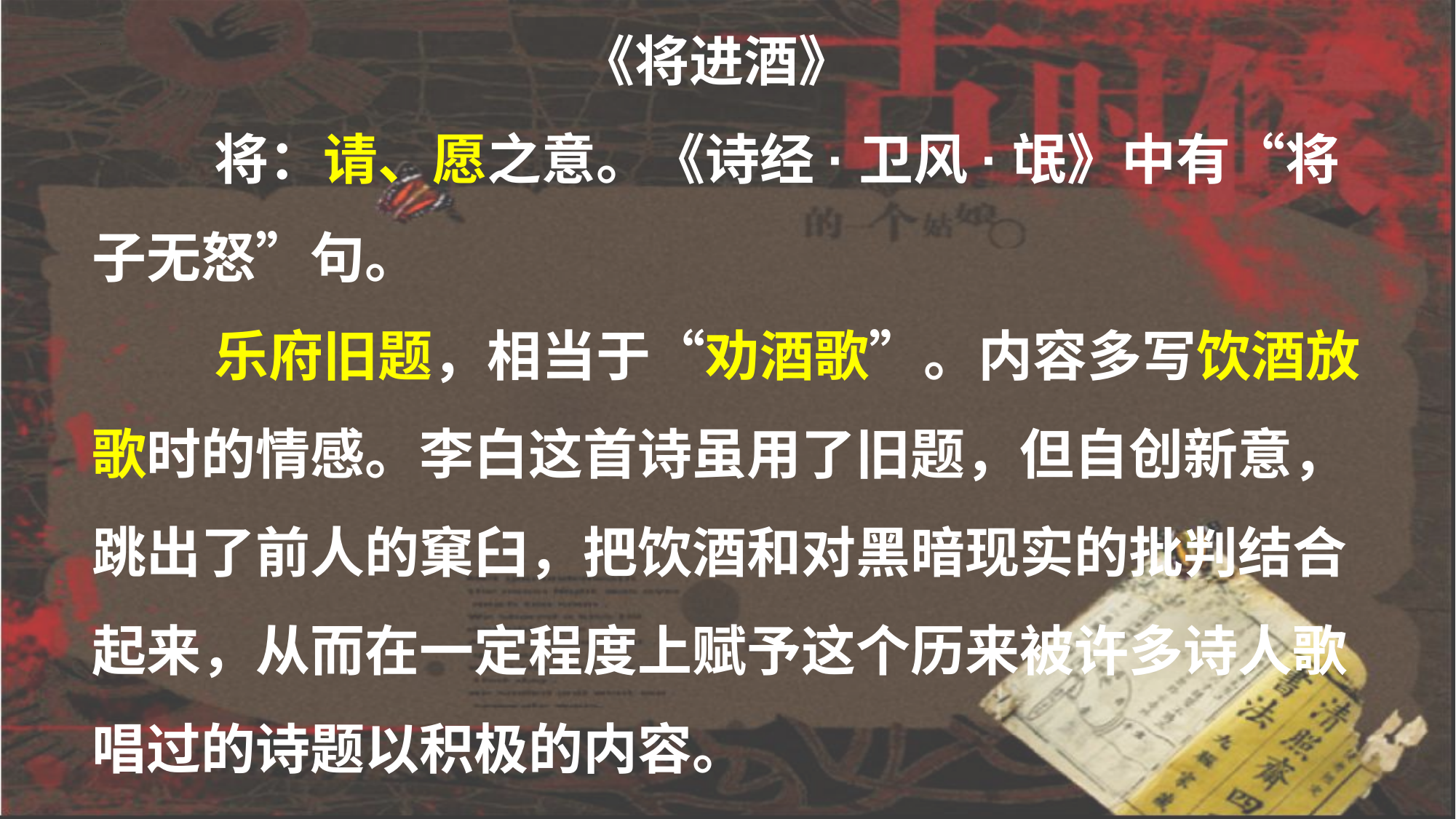

《将进酒》
　　　将：请、愿之意。《诗经·卫风·氓》中有“将子无怒”句。
　　　乐府旧题，相当于“劝酒歌”。内容多写饮酒放歌时的情感。李白这首诗虽用了旧题，但自创新意，跳出了前人的窠臼，把饮酒和对黑暗现实的批判结合起来，从而在一定程度上赋予这个历来被许多诗人歌唱过的诗题以积极的内容。